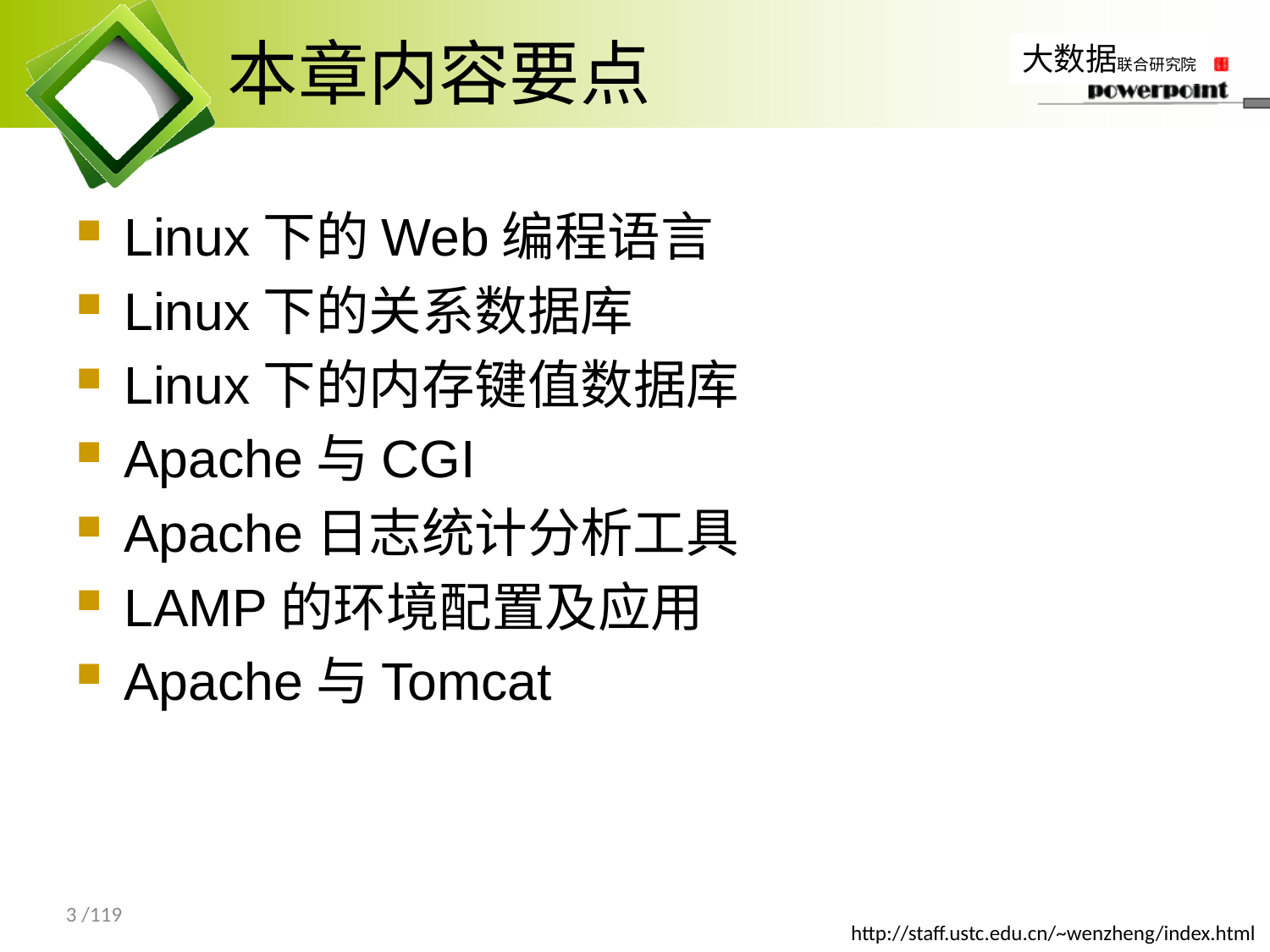

# 本章内容要点

Linux下的Web编程语言
Linux下的关系数据库
Linux下的内存键值数据库
Apache与CGI
Apache日志统计分析工具
LAMP的环境配置及应用
Apache与Tomcat
3